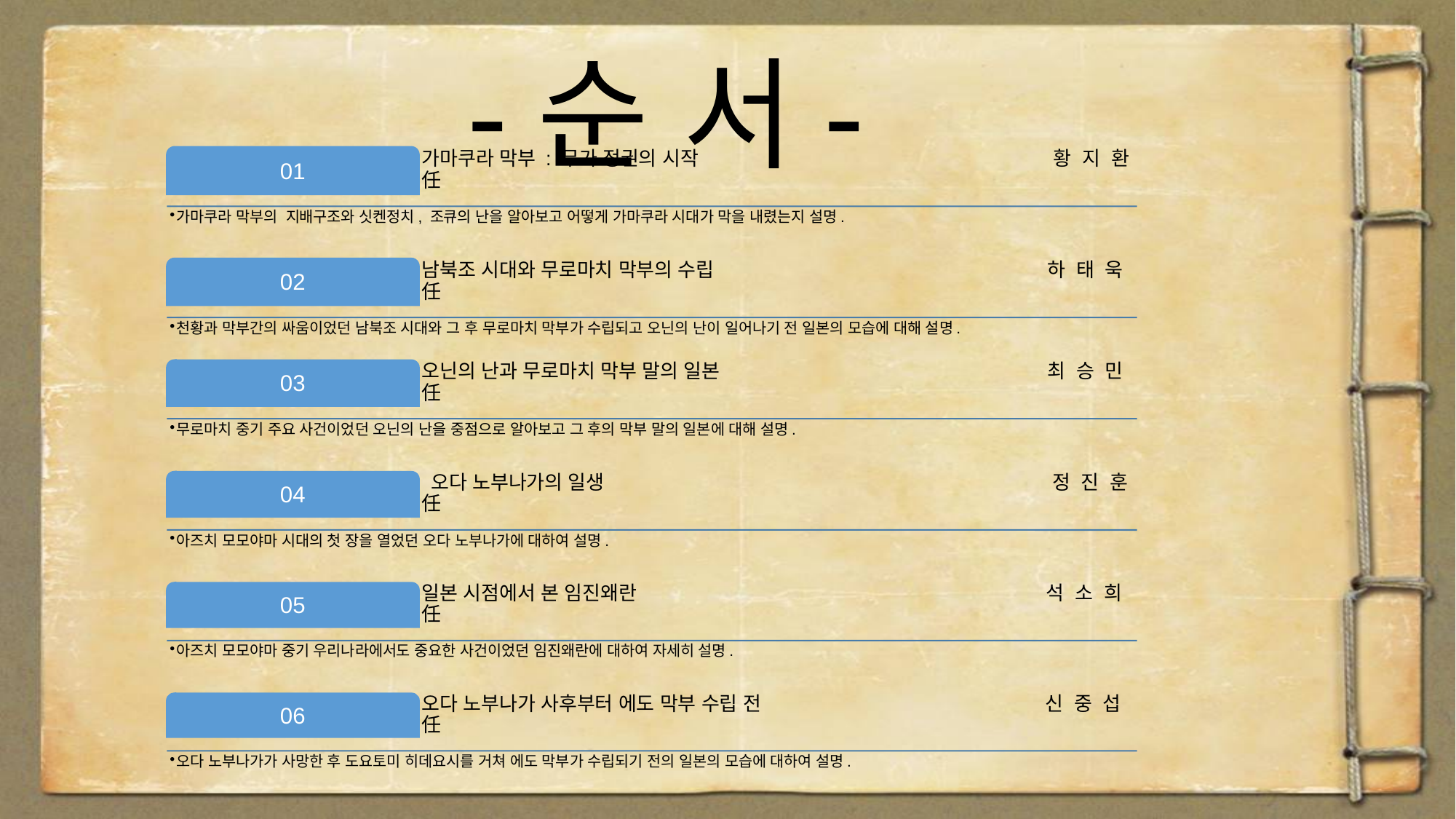

-순 서-
가마쿠라 막부 : 무가 정권의 시작                                                                 황  지  환 任
01
가마쿠라 막부의  지배구조와 싯켄정치, 조큐의 난을 알아보고 어떻게 가마쿠라 시대가 막을 내렸는지 설명.
남북조 시대와 무로마치 막부의 수립                                                             하  태  욱 任
02
천황과 막부간의 싸움이었던 남북조 시대와 그 후 무로마치 막부가 수립되고 오닌의 난이 일어나기 전 일본의 모습에 대해 설명.
오닌의 난과 무로마치 막부 말의 일본                                                            최  승  민 任
03
무로마치 중기 주요 사건이었던 오닌의 난을 중점으로 알아보고 그 후의 막부 말의 일본에 대해 설명.
 오다 노부나가의 일생                                                                                  정  진  훈 任
04
아즈치 모모야마 시대의 첫 장을 열었던 오다 노부나가에 대하여 설명.
일본 시점에서 본 임진왜란                                                                           석  소  희 任
05
아즈치 모모야마 중기 우리나라에서도 중요한 사건이었던 임진왜란에 대하여 자세히 설명.
오다 노부나가 사후부터 에도 막부 수립 전                                                    신  중  섭 任
06
오다 노부나가가 사망한 후 도요토미 히데요시를 거쳐 에도 막부가 수립되기 전의 일본의 모습에 대하여 설명.